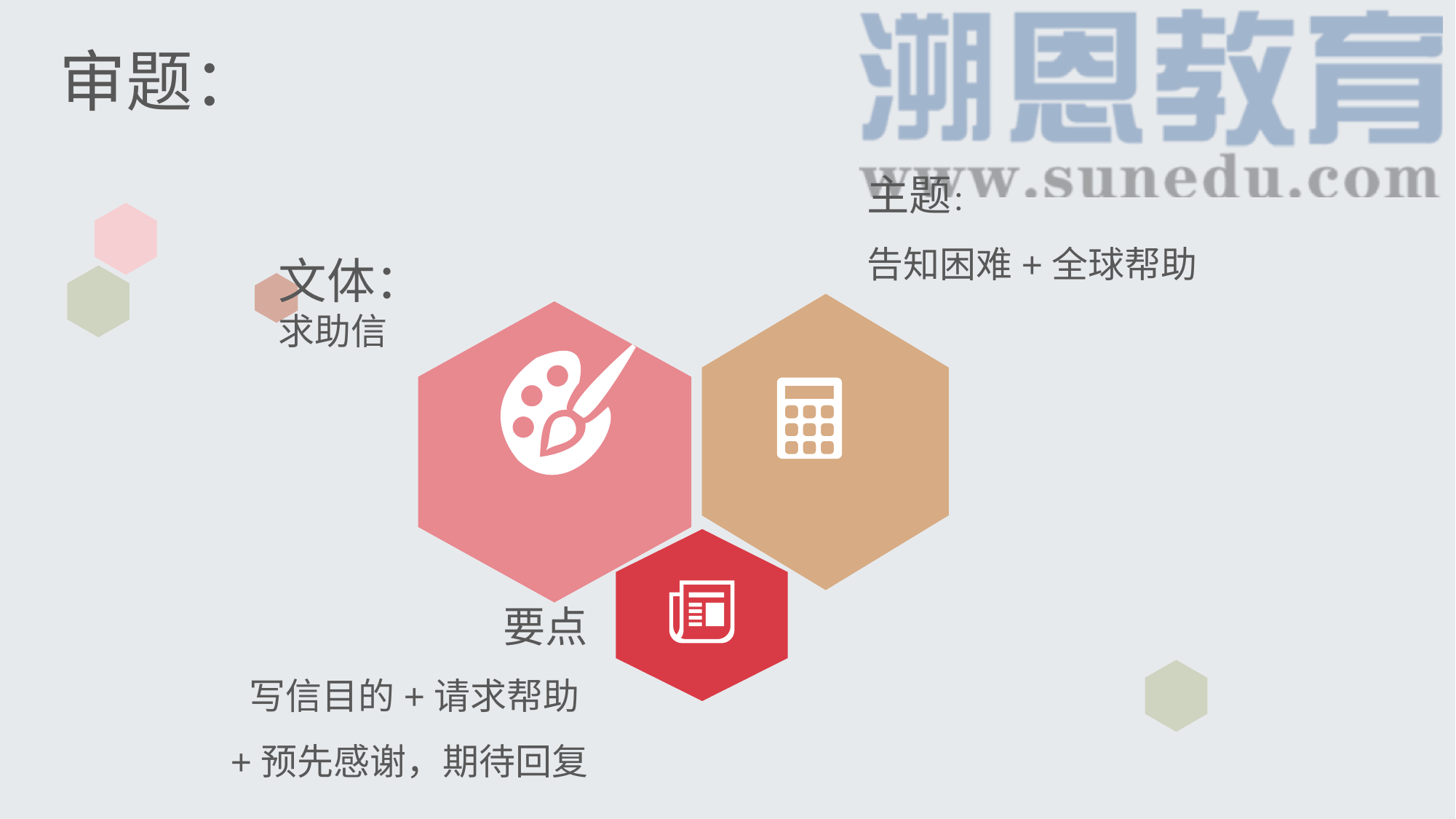

# 审题：
主题：
告知困难+全球帮助

文体：
求助信

要点
写信目的+请求帮助+预先感谢，期待回复